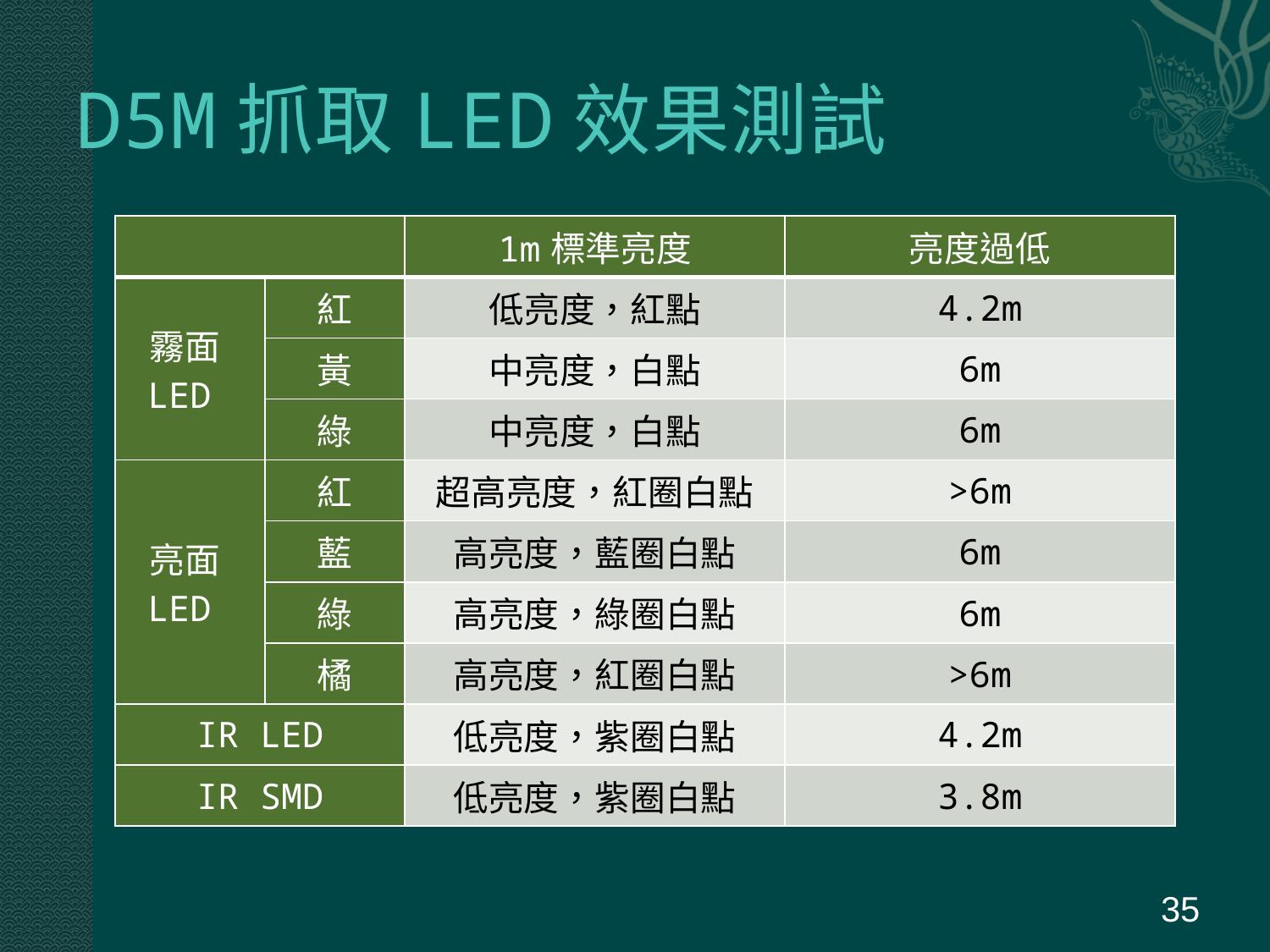

# D5M抓取LED效果測試
|  |  | 1m標準亮度 | 亮度過低 |
| --- | --- | --- | --- |
| 霧面LED | 紅 | 低亮度，紅點 | 4.2m |
|  | 黃 | 中亮度，白點 | 6m |
|  | 綠 | 中亮度，白點 | 6m |
| 亮面LED | 紅 | 超高亮度，紅圈白點 | >6m |
|  | 藍 | 高亮度，藍圈白點 | 6m |
|  | 綠 | 高亮度，綠圈白點 | 6m |
|  | 橘 | 高亮度，紅圈白點 | >6m |
| IR LED |  | 低亮度，紫圈白點 | 4.2m |
| IR SMD |  | 低亮度，紫圈白點 | 3.8m |
35